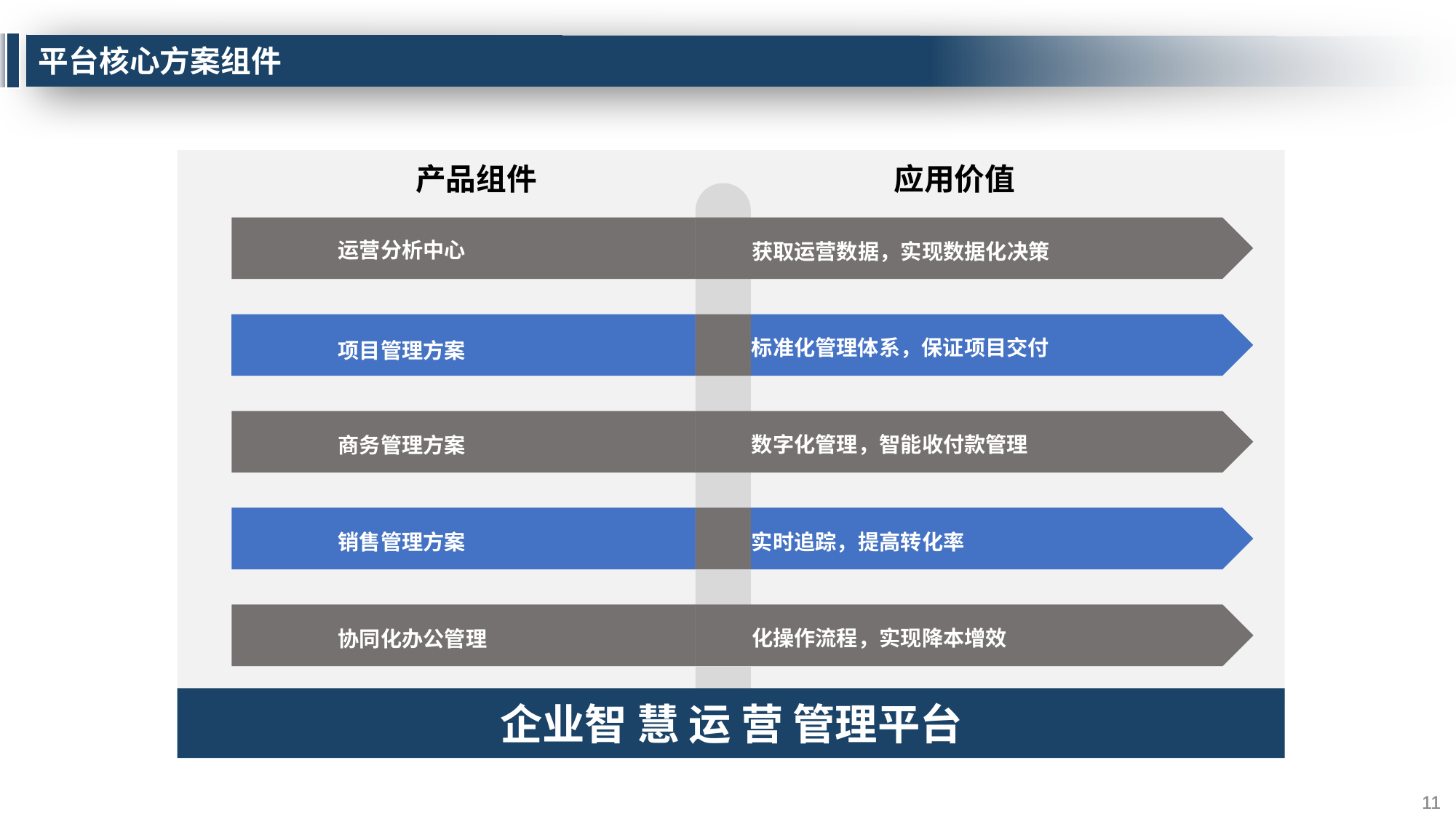

# 平台核心方案组件

产品组件
应用价值

                                                                                              实时获取运营数据，实现数据化决策
运营分析中心
                                                                                              建立标准化管理体系，保证项目交付
项目管理方案
                                                                                              合同数字化管理，智能收付款管理
商务管理方案
                                                                                              商机实时追踪，提高转化率
销售管理方案
                                                                                              标准化操作流程，实现降本增效
协同化办公管理
企业智 慧 运 营 管理平台